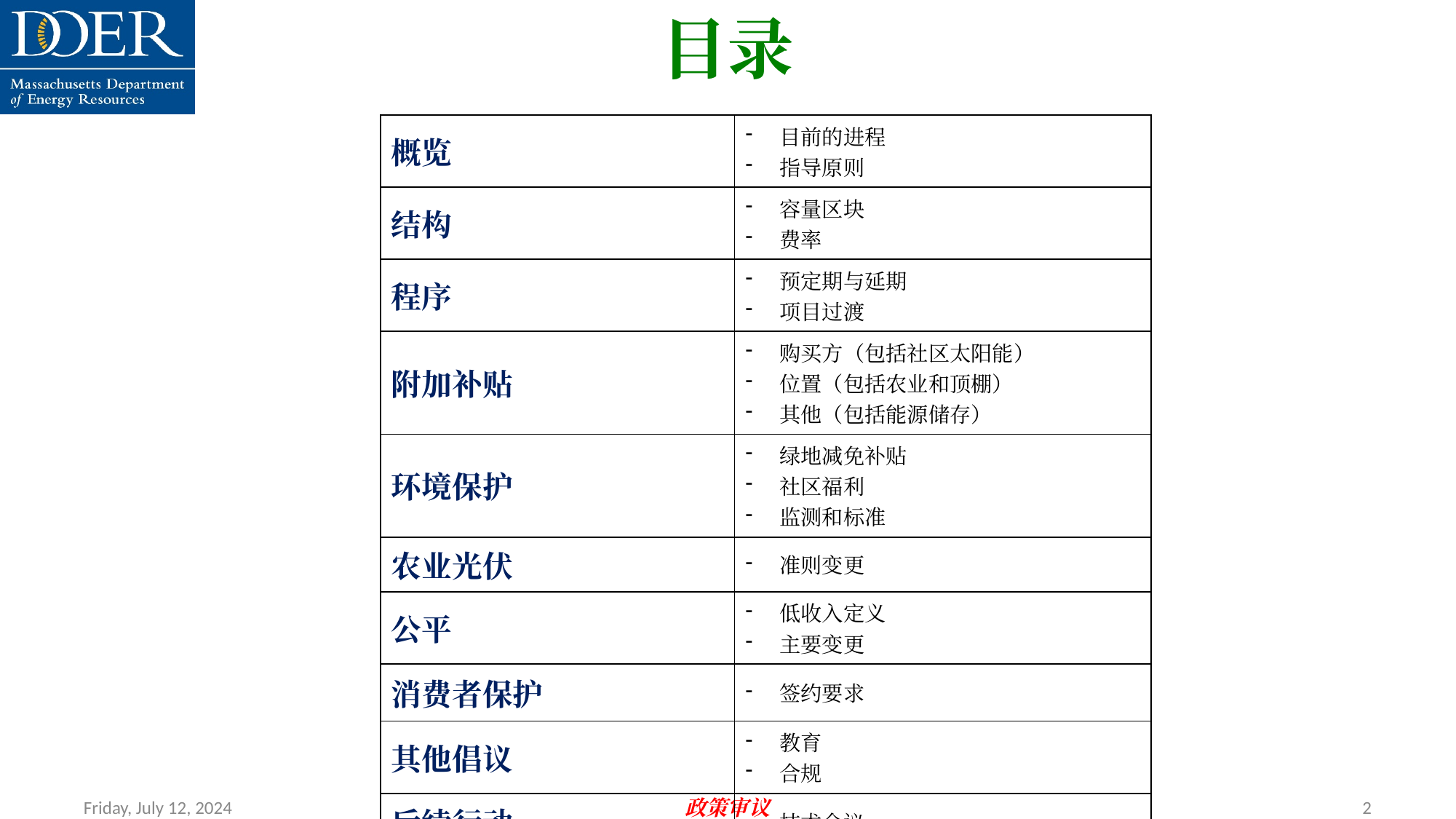

目录
| 概览 | 目前的进程 指导原则 |
| --- | --- |
| 结构 | 容量区块 费率 |
| 程序 | 预定期与延期 项目过渡 |
| 附加补贴 | 购买方（包括社区太阳能） 位置（包括农业和顶棚） 其他（包括能源储存） |
| 环境保护 | 绿地减免补贴 社区福利 监测和标准 |
| 农业光伏 | 准则变更 |
| 公平 | 低收入定义 主要变更 |
| 消费者保护 | 签约要求 |
| 其他倡议 | 教育 合规 |
| 后续行动 | 技术会议 |
Friday, July 12, 2024
政策审议
2